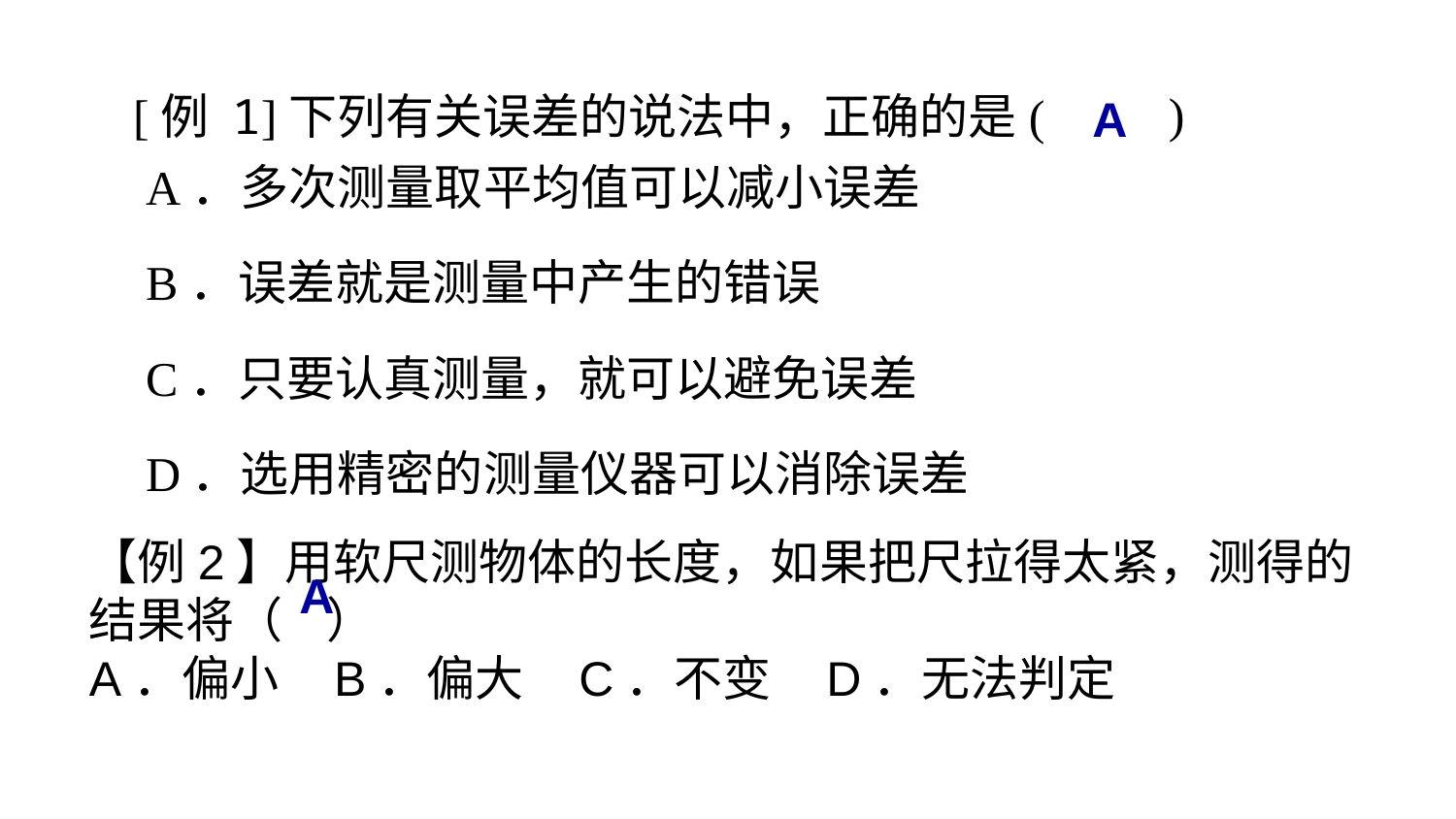

A
[例 1]下列有关误差的说法中，正确的是(
)
	A．多次测量取平均值可以减小误差

	B．误差就是测量中产生的错误

	C．只要认真测量，就可以避免误差

	D．选用精密的测量仪器可以消除误差

【例2】用软尺测物体的长度，如果把尺拉得太紧，测得的结果将（    ）
A．偏小    B．偏大    C．不变    D．无法判定
A